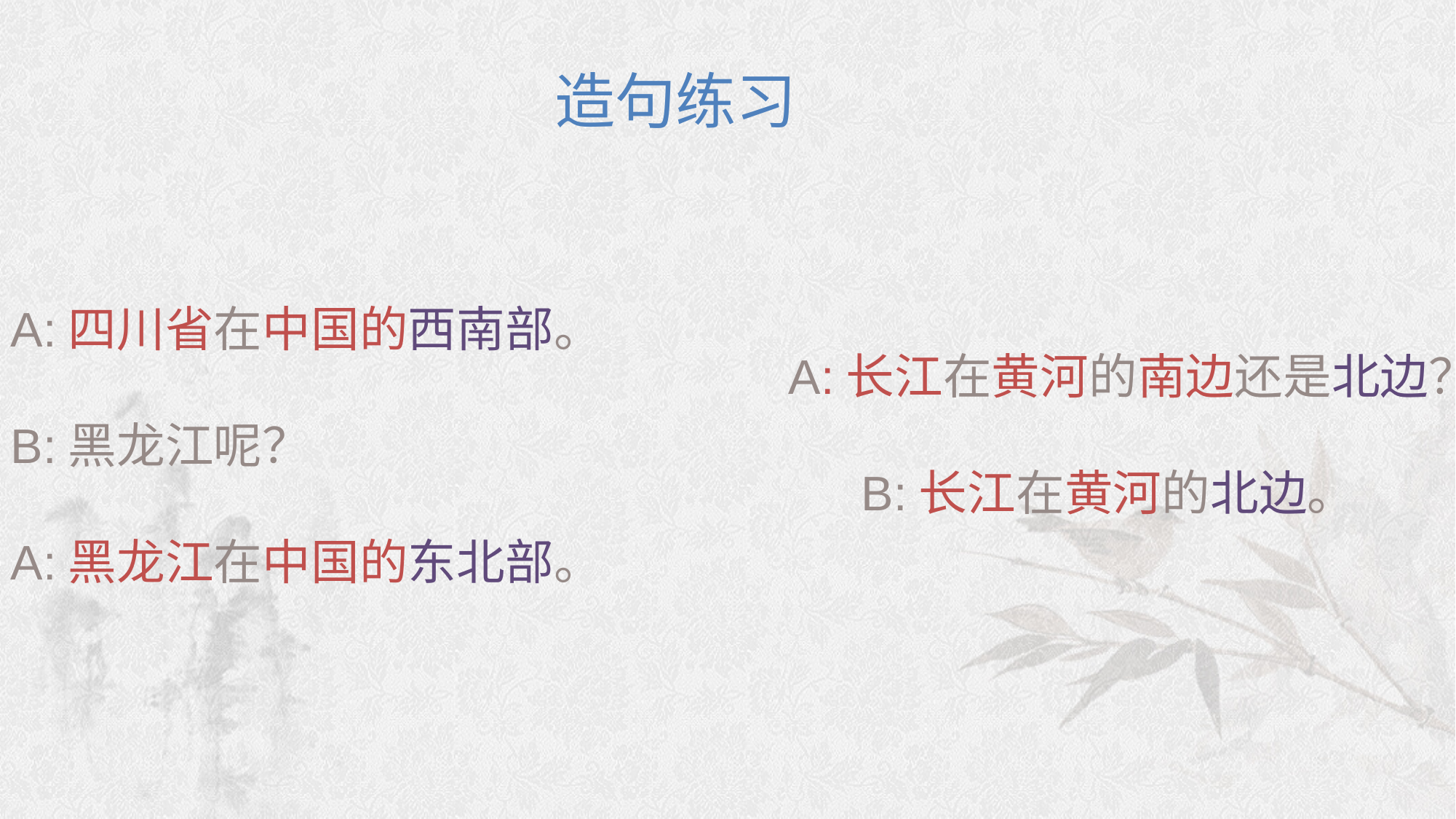

造句练习
A:四川省在中国的西南部。
B:黑龙江呢？
A:黑龙江在中国的东北部。
A:长江在黄河的南边还是北边？

B:长江在黄河的北边。